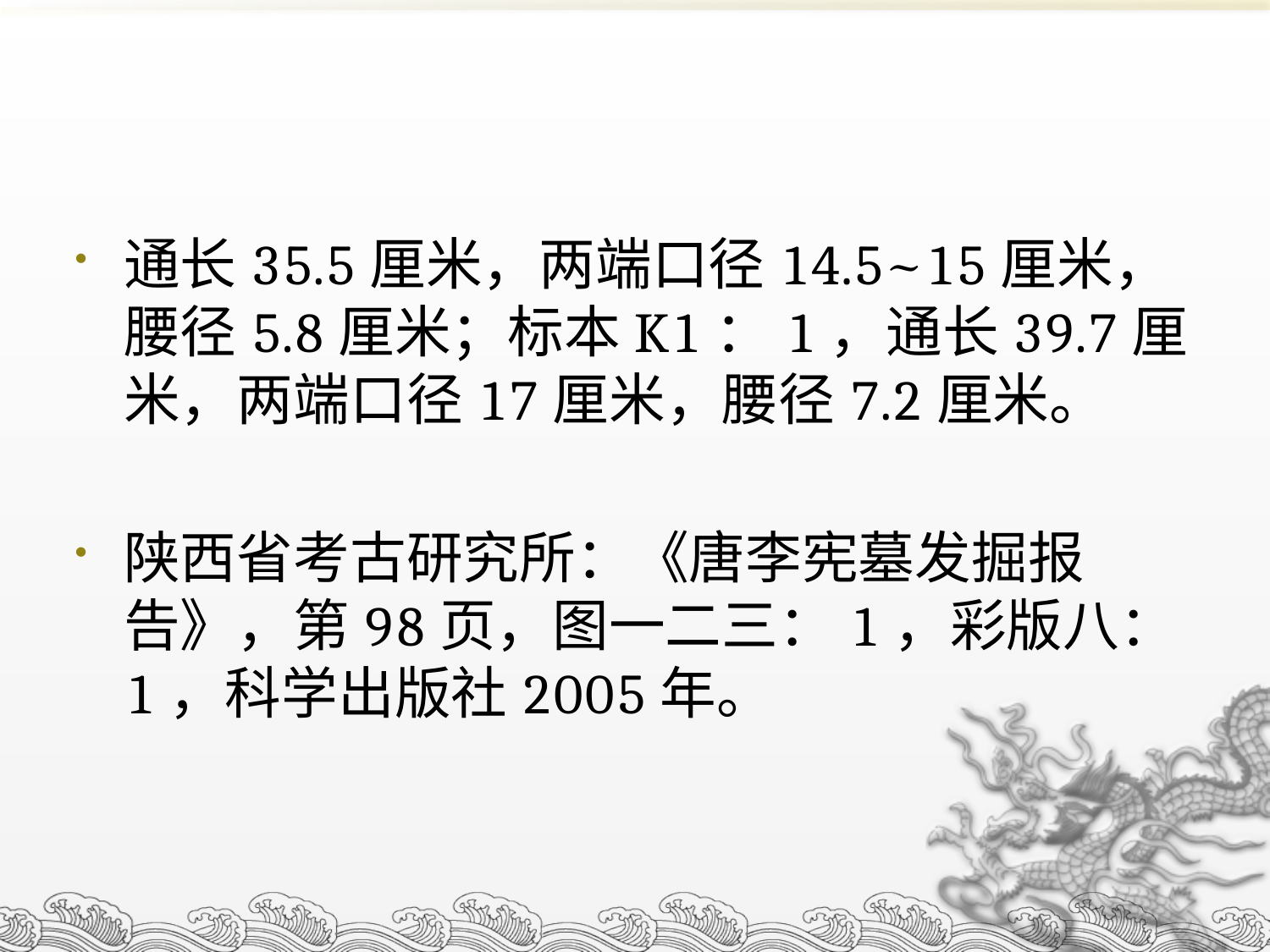

#
通长35.5厘米，两端口径14.5~15厘米，腰径5.8厘米；标本K1：1，通长39.7厘米，两端口径17厘米，腰径7.2厘米。

陕西省考古研究所：《唐李宪墓发掘报告》，第98页，图一二三：1，彩版八：1，科学出版社2005年。